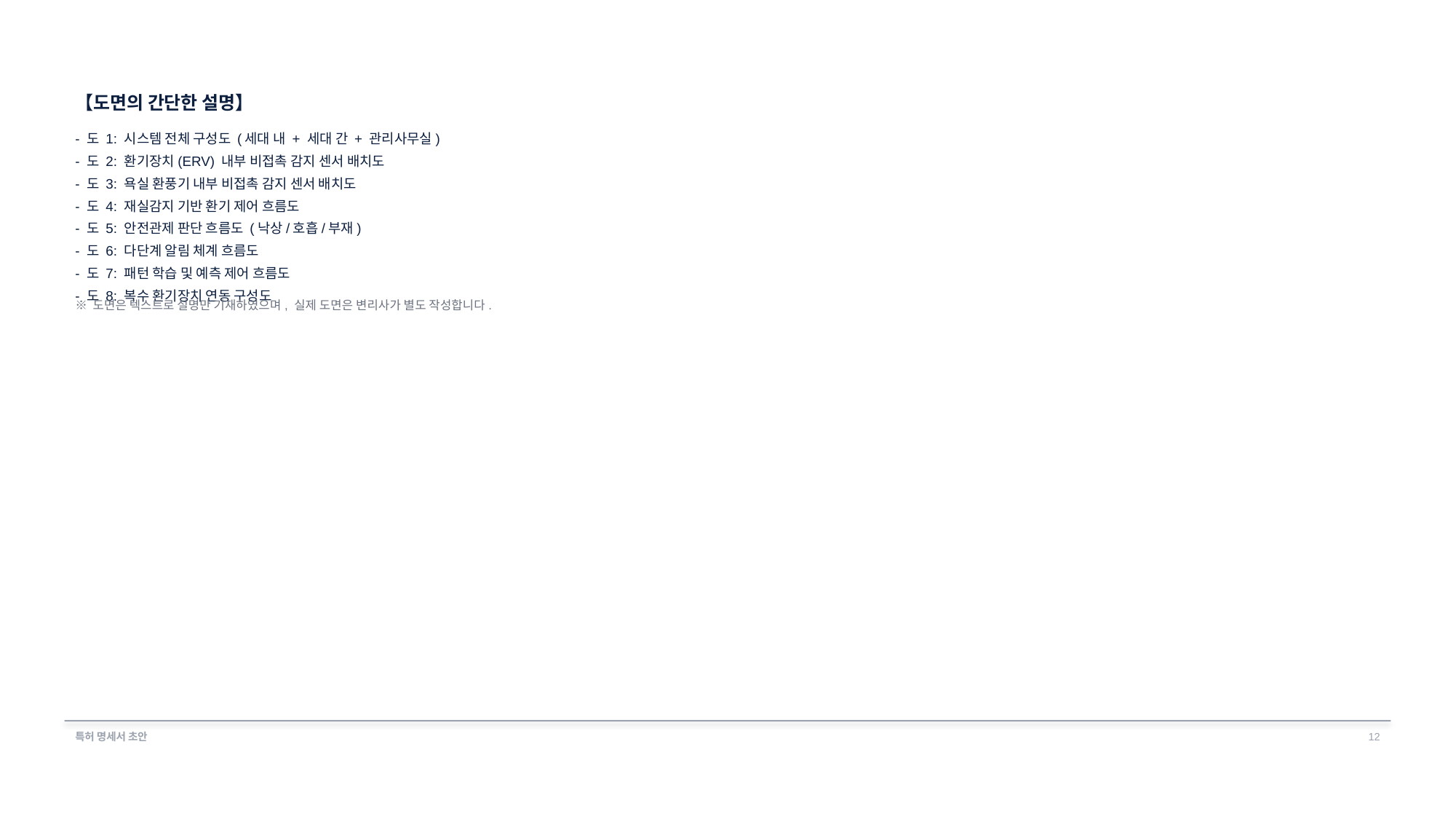

【도면의 간단한 설명】
- 도 1: 시스템 전체 구성도 (세대 내 + 세대 간 + 관리사무실)
- 도 2: 환기장치(ERV) 내부 비접촉 감지 센서 배치도
- 도 3: 욕실 환풍기 내부 비접촉 감지 센서 배치도
- 도 4: 재실감지 기반 환기 제어 흐름도
- 도 5: 안전관제 판단 흐름도 (낙상/호흡/부재)
- 도 6: 다단계 알림 체계 흐름도
- 도 7: 패턴 학습 및 예측 제어 흐름도
- 도 8: 복수 환기장치 연동 구성도
※ 도면은 텍스트로 설명만 기재하였으며, 실제 도면은 변리사가 별도 작성합니다.

특허 명세서 초안
12